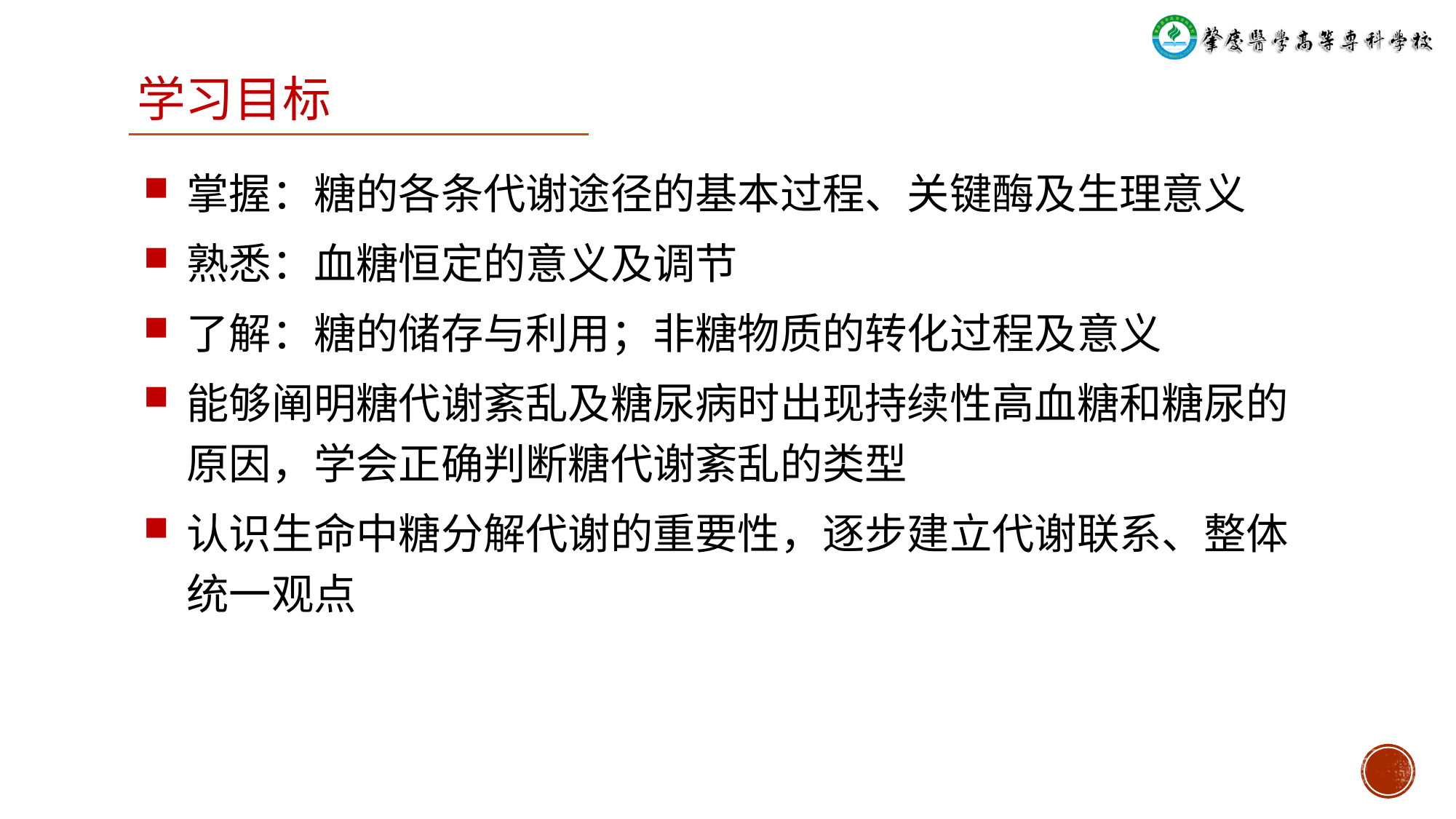

# 学习目标
掌握：糖的各条代谢途径的基本过程、关键酶及生理意义
熟悉：血糖恒定的意义及调节
了解：糖的储存与利用；非糖物质的转化过程及意义
能够阐明糖代谢紊乱及糖尿病时出现持续性高血糖和糖尿的原因，学会正确判断糖代谢紊乱的类型
认识生命中糖分解代谢的重要性，逐步建立代谢联系、整体统一观点